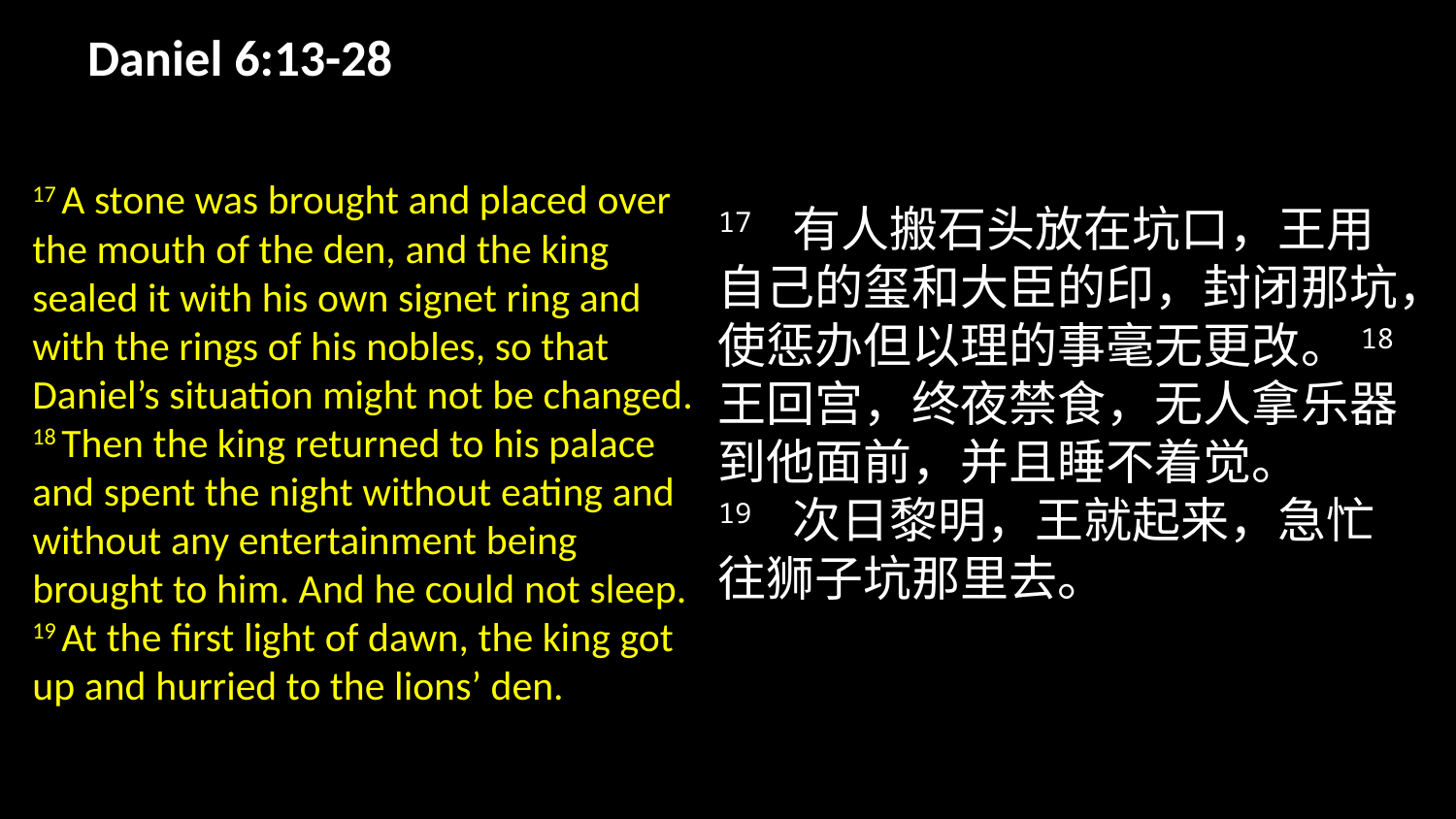

# Daniel 6:13-28
17 A stone was brought and placed over the mouth of the den, and the king sealed it with his own signet ring and with the rings of his nobles, so that Daniel’s situation might not be changed. 18 Then the king returned to his palace and spent the night without eating and without any entertainment being brought to him. And he could not sleep.
19 At the first light of dawn, the king got up and hurried to the lions’ den.
17 有人搬石头放在坑口，王用自己的玺和大臣的印，封闭那坑，使惩办但以理的事毫无更改。18 王回宫，终夜禁食，无人拿乐器到他面前，并且睡不着觉。
19 次日黎明，王就起来，急忙往狮子坑那里去。